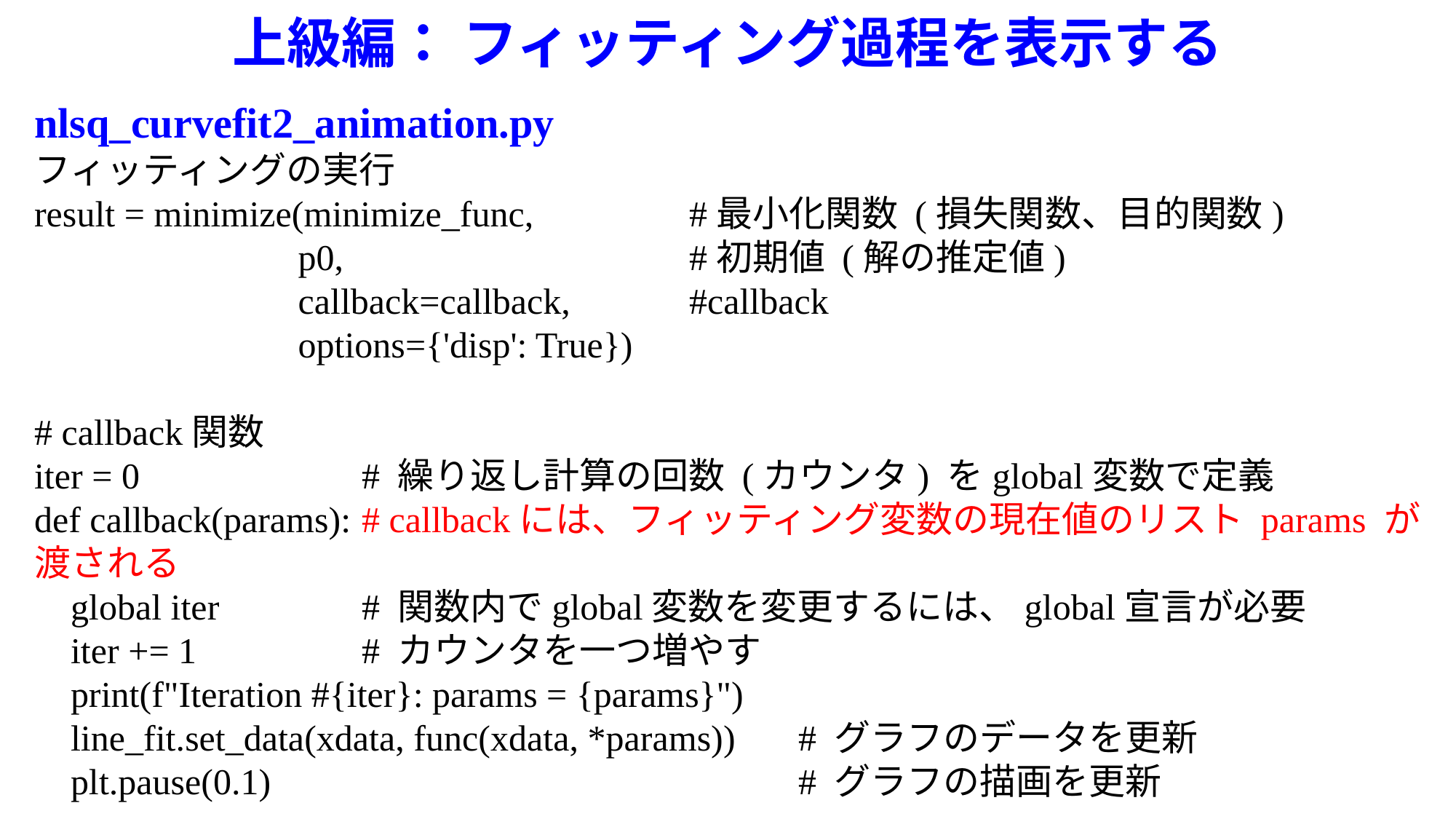

上級編： フィッティング過程を表示する
nlsq_curvefit2_animation.py
フィッティングの実行
result = minimize(minimize_func,     		#最小化関数 (損失関数、目的関数)
                             p0, 				#初期値 (解の推定値)
                             callback=callback, 		#callback
                             options={'disp': True})

# callback関数
iter = 0			# 繰り返し計算の回数 (カウンタ) をglobal変数で定義
def callback(params):	# callbackには、フィッティング変数の現在値のリスト params が渡される
    global iter		# 関数内でglobal変数を変更するには、global宣言が必要
    iter += 1		# カウンタを一つ増やす
    print(f"Iteration #{iter}: params = {params}")
    line_fit.set_data(xdata, func(xdata, *params))	# グラフのデータを更新
    plt.pause(0.1)					# グラフの描画を更新